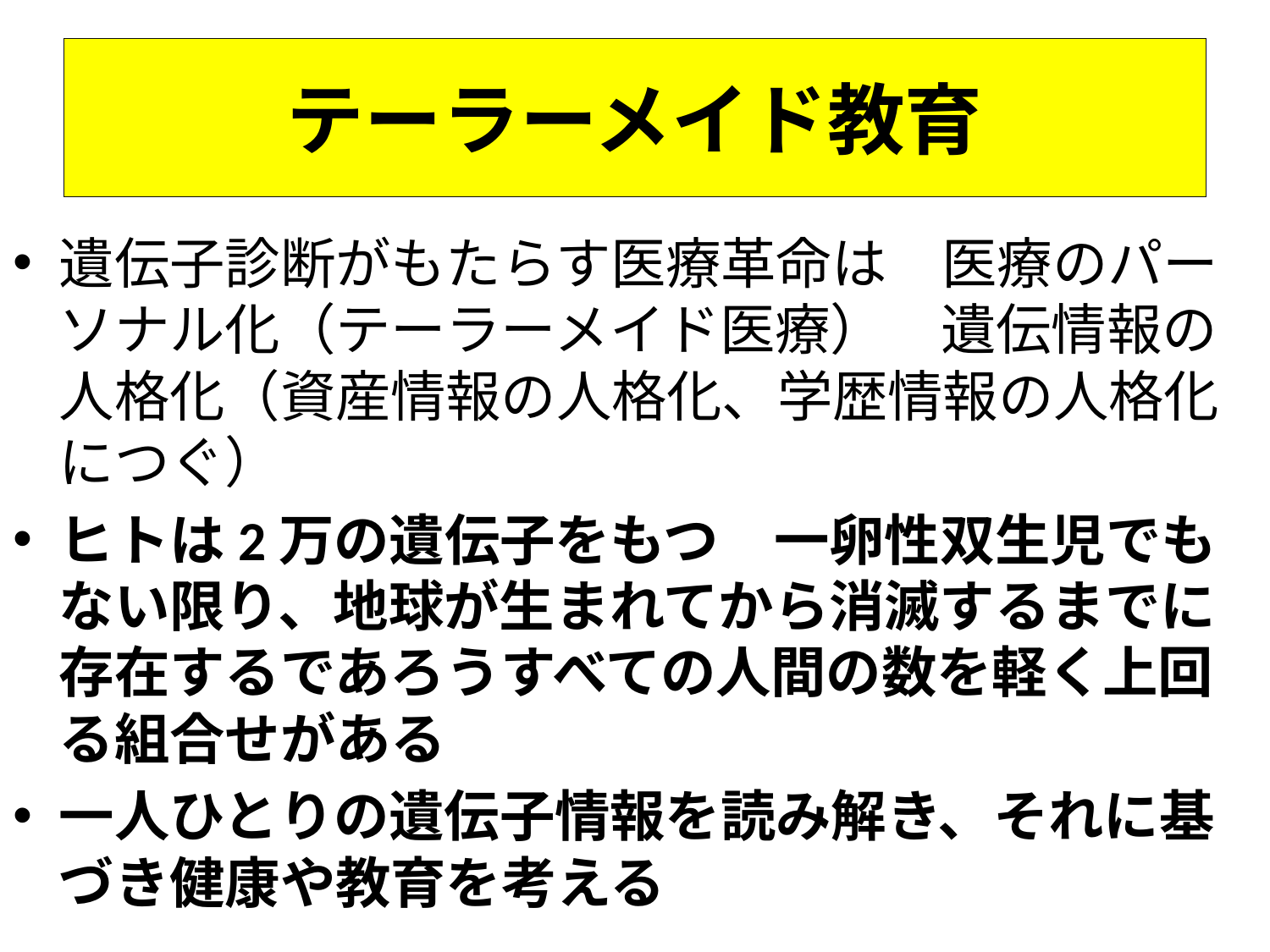

# テーラーメイド教育
遺伝子診断がもたらす医療革命は　医療のパーソナル化（テーラーメイド医療）　遺伝情報の人格化（資産情報の人格化、学歴情報の人格化につぐ）
ヒトは2万の遺伝子をもつ　一卵性双生児でもない限り、地球が生まれてから消滅するまでに存在するであろうすべての人間の数を軽く上回る組合せがある
一人ひとりの遺伝子情報を読み解き、それに基づき健康や教育を考える